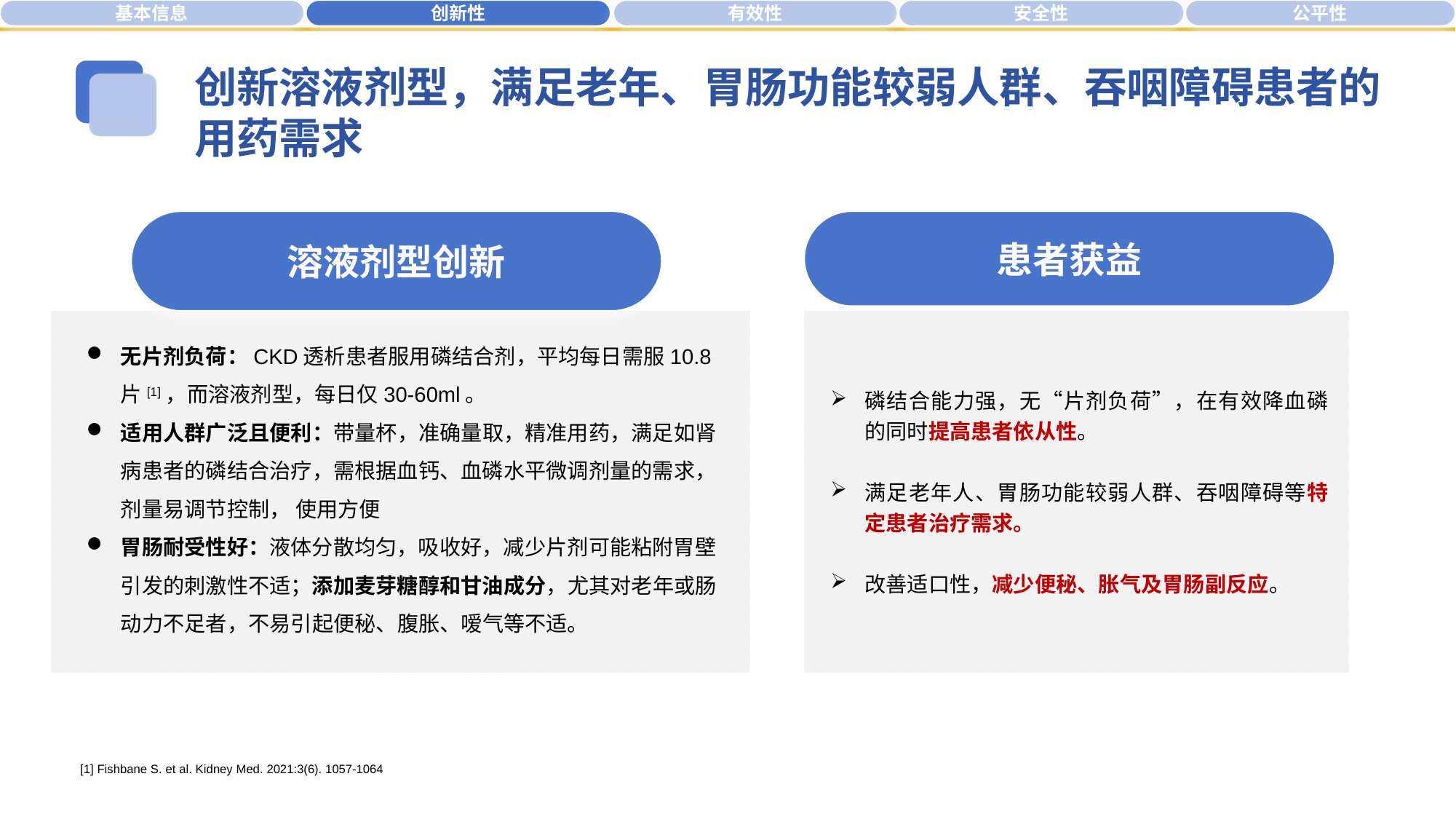

基本信息
公平性

创新性
有效性
安全性

创新溶液剂型，满足老年、胃肠功能较弱人群、吞咽障碍患者的用药需求

溶液剂型创新
患者获益

无片剂负荷：CKD透析患者服用磷结合剂，平均每日需服10.8片[1]，而溶液剂型，每日仅30-60ml。
适用人群广泛且便利：带量杯，准确量取，精准用药，满足如肾病患者的磷结合治疗，需根据血钙、血磷水平微调剂量的需求，剂量易调节控制， 使用方便
胃肠耐受性好：液体分散均匀，吸收好，减少片剂可能粘附胃壁引发的刺激性不适；添加麦芽糖醇和甘油成分，尤其对老年或肠动力不足者，不易引起便秘、腹胀、嗳气等不适。

磷结合能力强，无“片剂负荷”，在有效降血磷的同时提高患者依从性。

满足老年人、胃肠功能较弱人群、吞咽障碍等特定患者治疗需求。

改善适口性，减少便秘、胀气及胃肠副反应。
[1] Fishbane S. et al. Kidney Med. 2021:3(6). 1057-1064